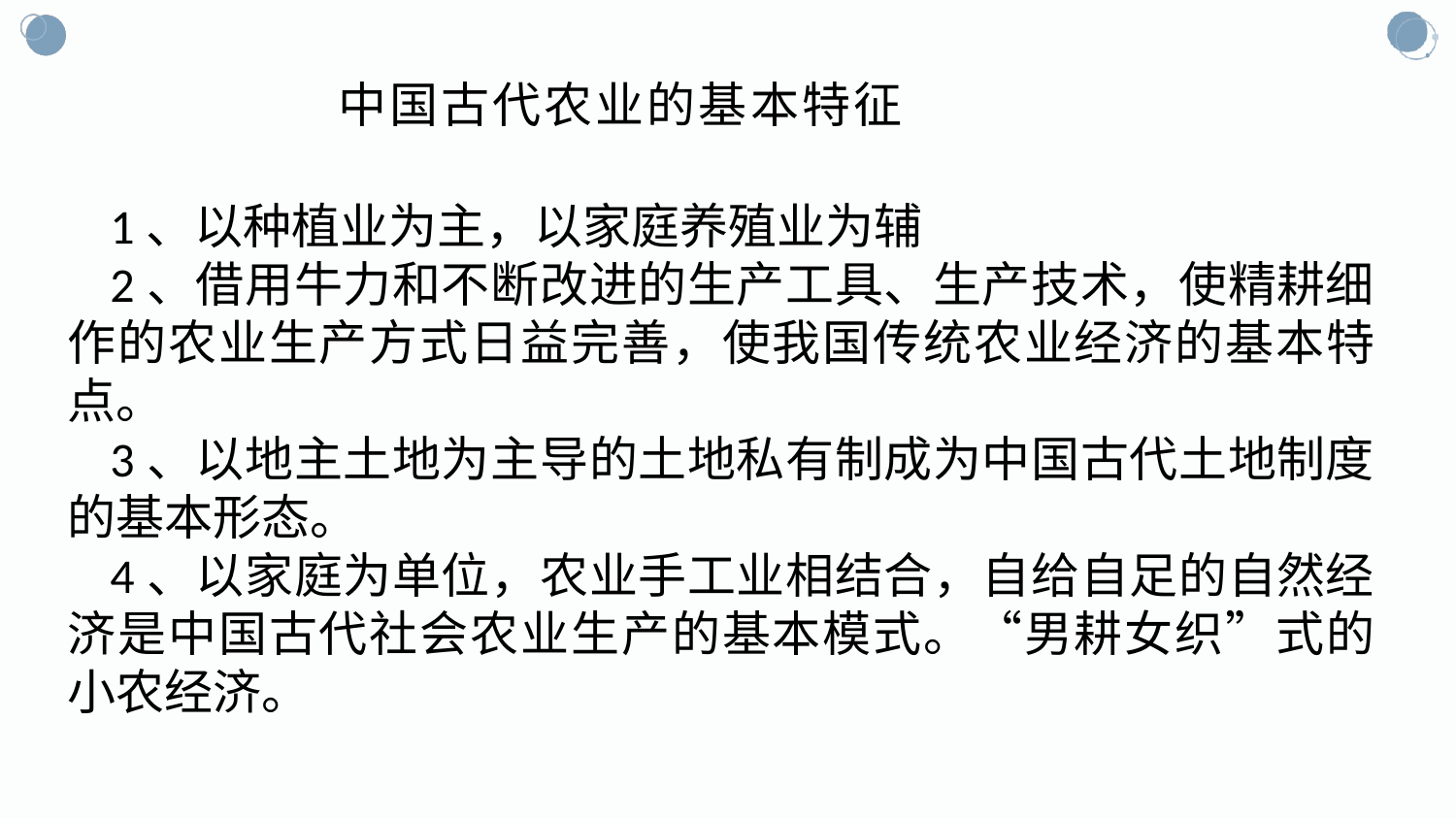

中国古代农业的基本特征

1、以种植业为主，以家庭养殖业为辅
2、借用牛力和不断改进的生产工具、生产技术，使精耕细作的农业生产方式日益完善，使我国传统农业经济的基本特点。
3、以地主土地为主导的土地私有制成为中国古代土地制度的基本形态。
4、以家庭为单位，农业手工业相结合，自给自足的自然经济是中国古代社会农业生产的基本模式。“男耕女织”式的小农经济。